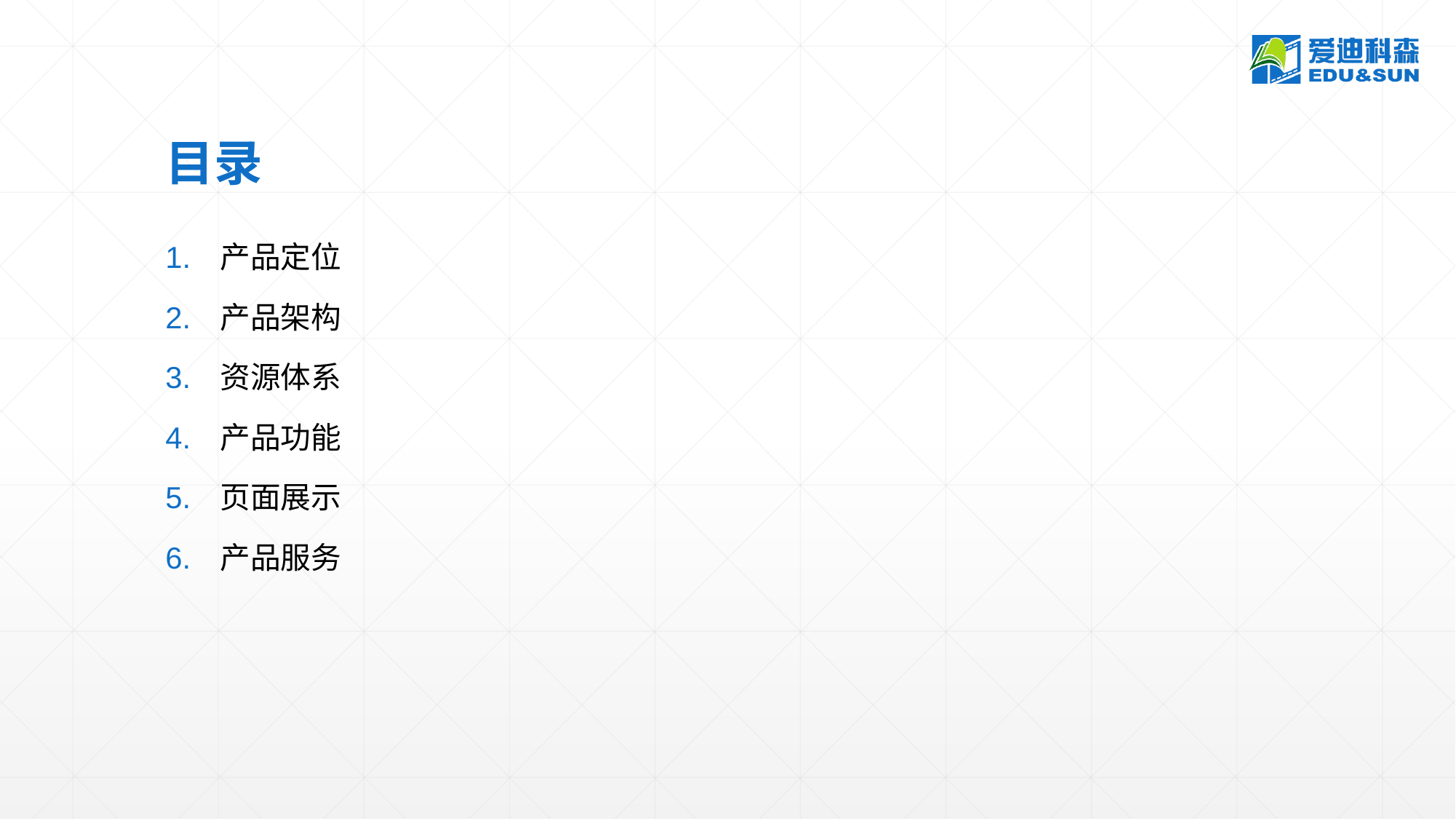

# 目录
产品定位
产品架构
资源体系
产品功能
页面展示
产品服务